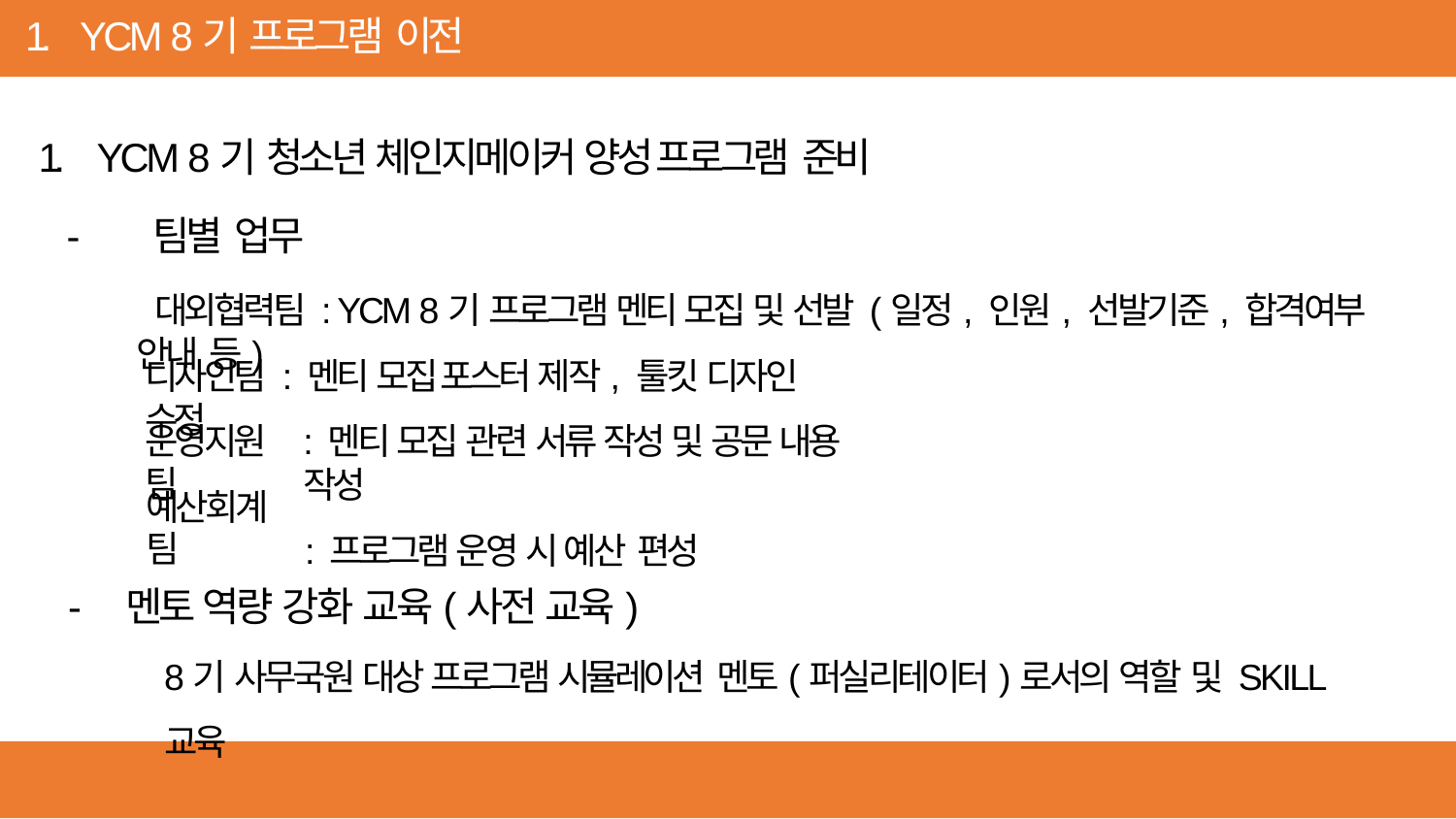

# 1.     YCM 8기 프로그램 이전
1.      YCM 8기 청소년 체인지메이커 양성 프로그램 준비
-	팀별 업무
 대외협력팀 : YCM 8기 프로그램 멘티 모집 및 선발 (일정, 인원, 선발기준, 합격여부 안내 등)
디자인팀 : 멘티 모집 포스터 제작, 툴킷 디자인 수정
: 멘티 모집 관련 서류 작성 및 공문 내용 작성
: 프로그램 운영 시 예산 편성
운영지원팀
예산회계팀
-	멘토 역량 강화 교육(사전 교육)
8기 사무국원 대상 프로그램 시뮬레이션  멘토(퍼실리테이터)로서의 역할 및 SKILL 교육